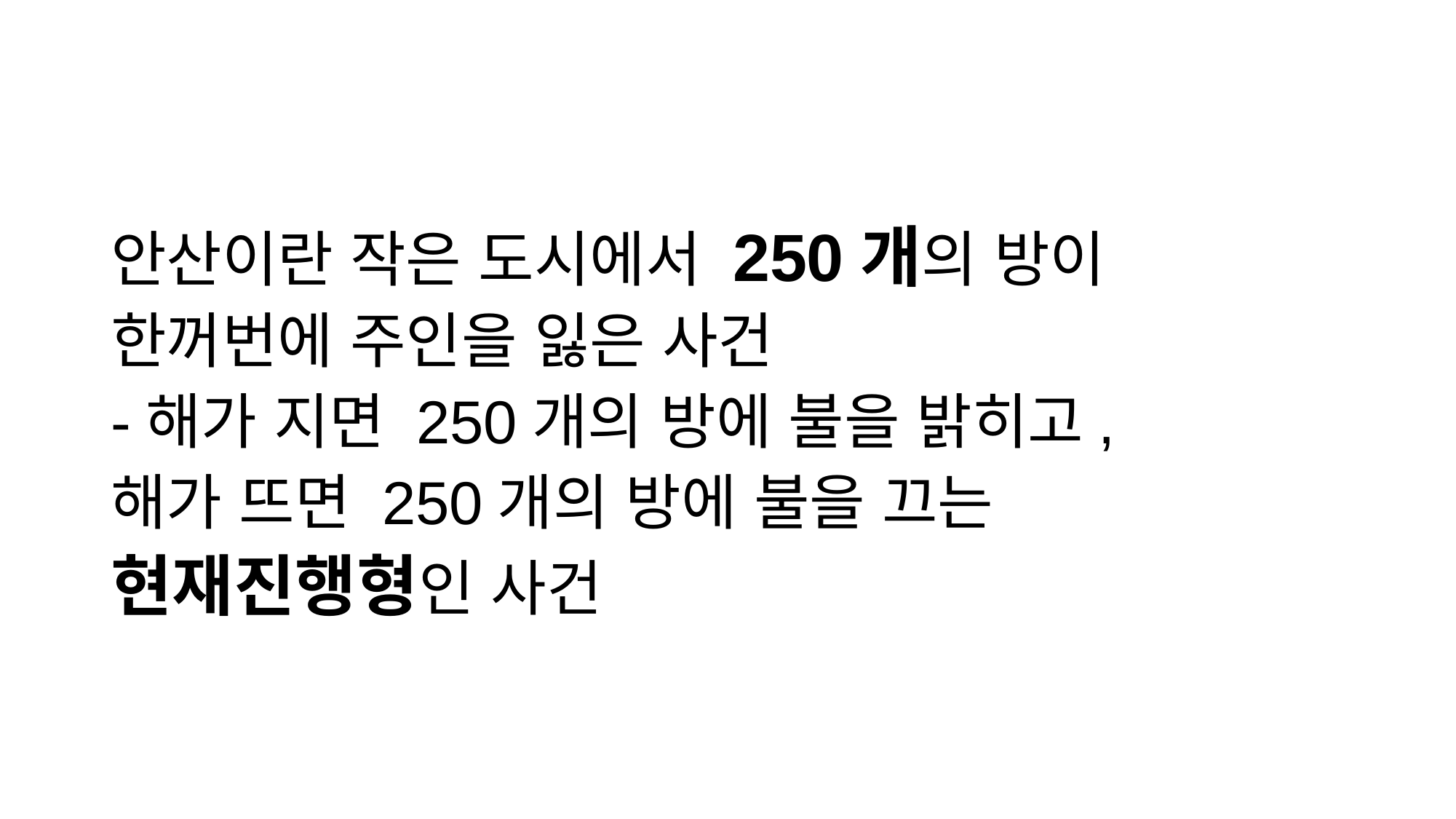

#
안산이란 작은 도시에서 250개의 방이
한꺼번에 주인을 잃은 사건
-해가 지면 250개의 방에 불을 밝히고,
해가 뜨면 250개의 방에 불을 끄는
현재진행형인 사건